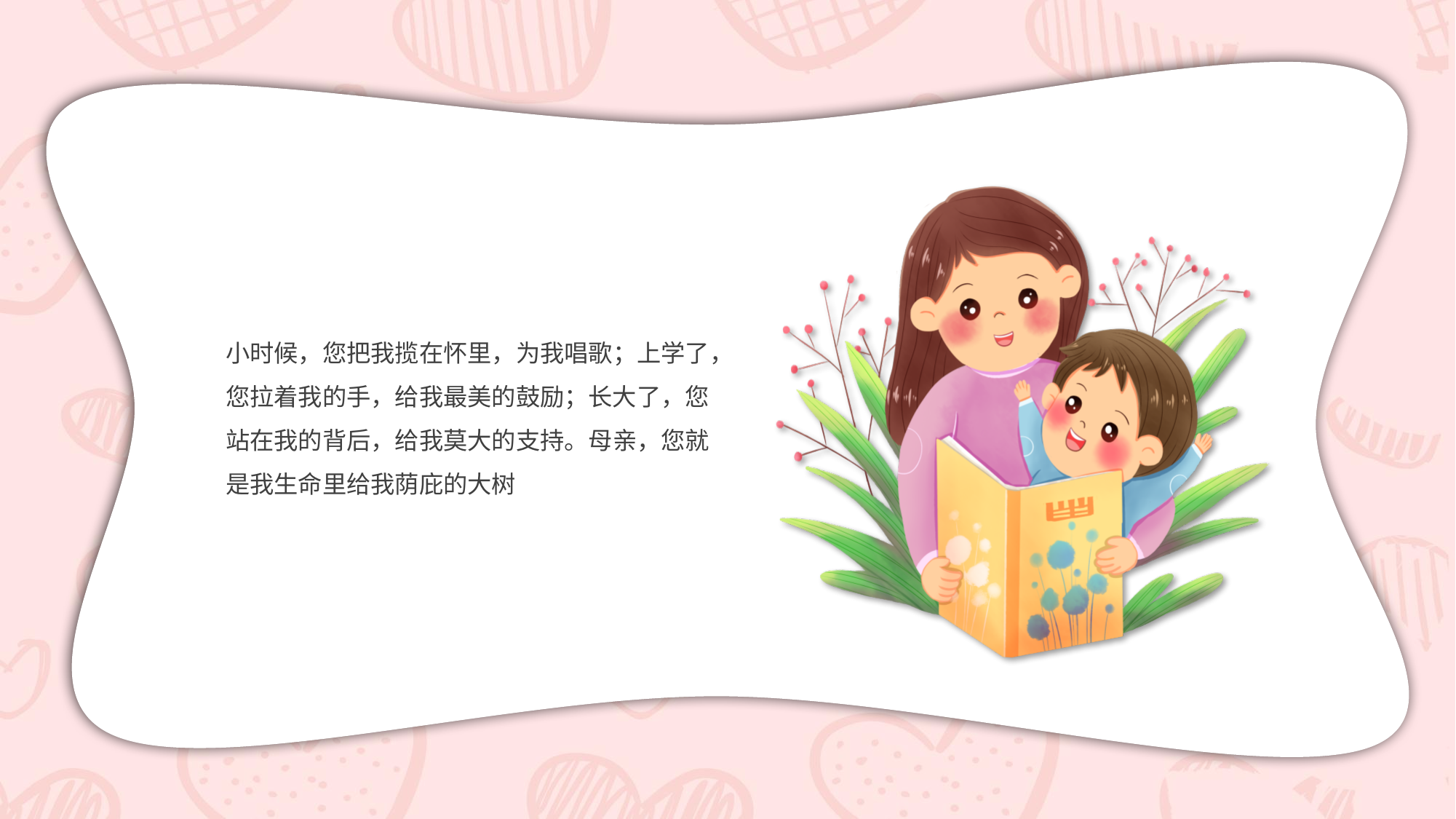

小时候，您把我揽在怀里，为我唱歌；上学了，您拉着我的手，给我最美的鼓励；长大了，您站在我的背后，给我莫大的支持。母亲，您就是我生命里给我荫庇的大树